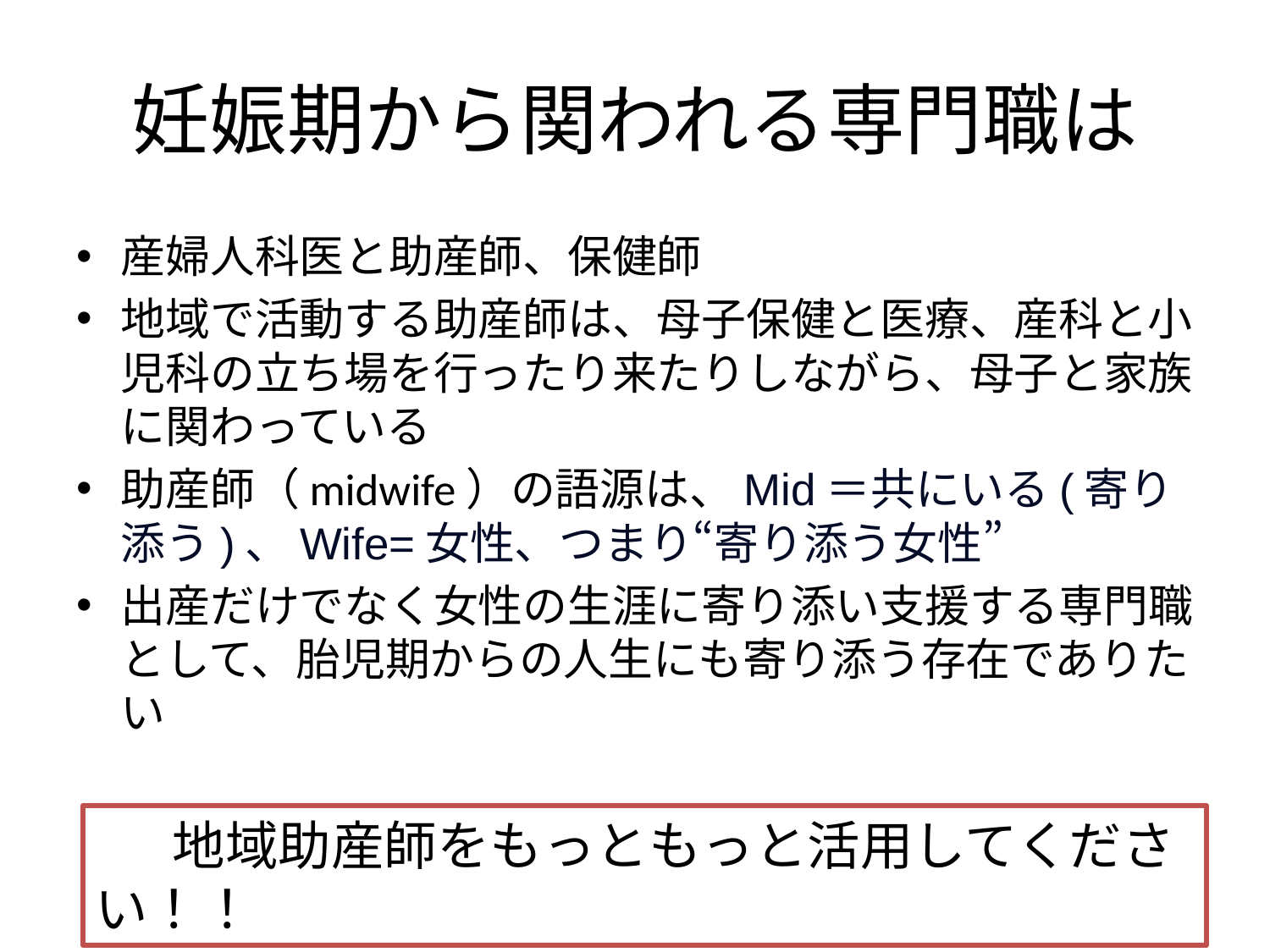

# 妊娠期から関われる専門職は
産婦人科医と助産師、保健師
地域で活動する助産師は、母子保健と医療、産科と小児科の立ち場を行ったり来たりしながら、母子と家族に関わっている
助産師（midwife）の語源は、Mid＝共にいる(寄り添う)、Wife=女性、つまり“寄り添う女性”
出産だけでなく女性の生涯に寄り添い支援する専門職として、胎児期からの人生にも寄り添う存在でありたい

 　地域助産師をもっともっと活用してください！！